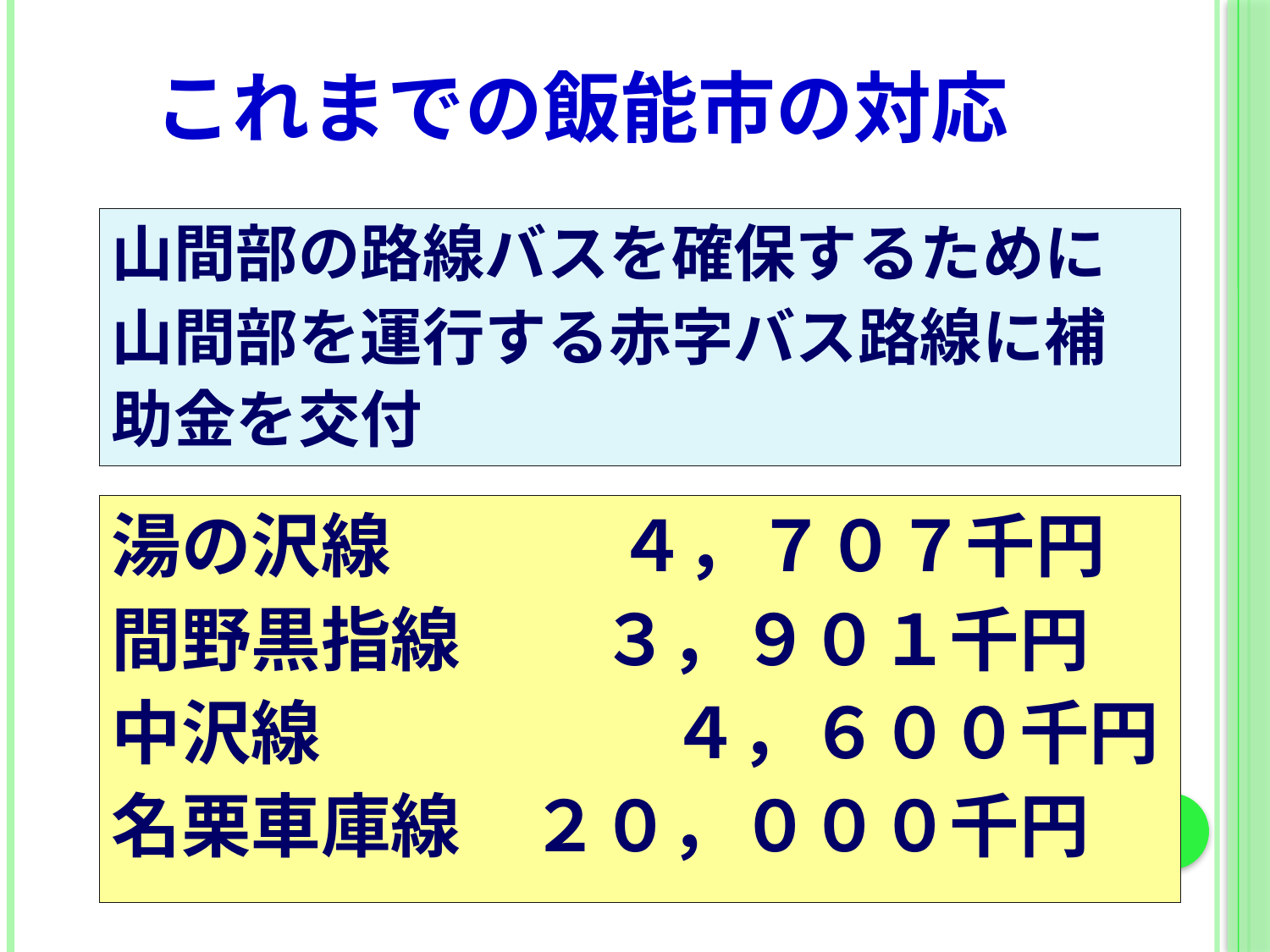

# これまでの飯能市の対応
山間部の路線バスを確保するために
山間部を運行する赤字バス路線に補
助金を交付
湯の沢線　　 　４，７０７千円
間野黒指線　　３，９０１千円
中沢線　　　　　４，６００千円
名栗車庫線　２０，０００千円